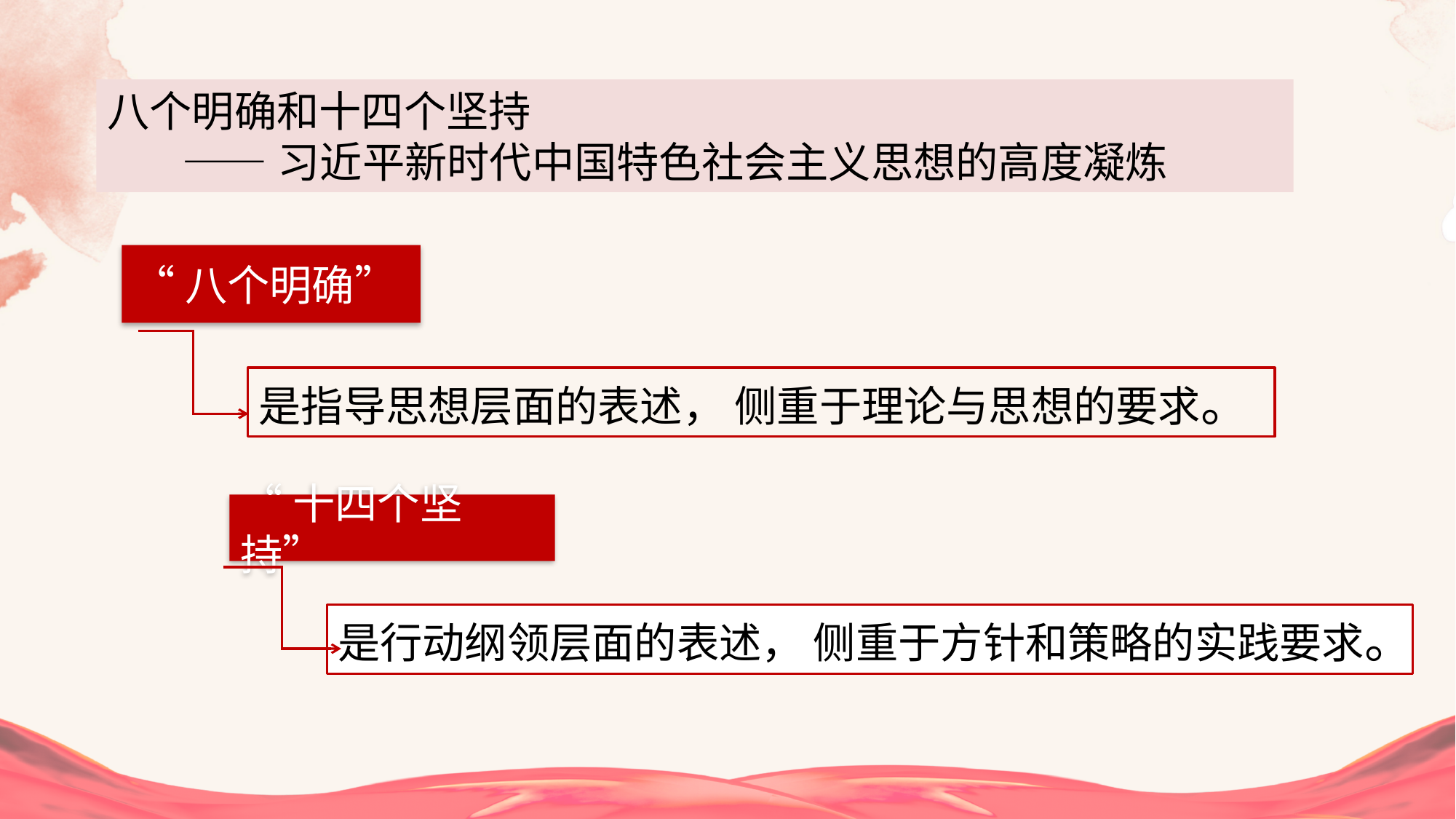

八个明确和十四个坚持
        ——习近平新时代中国特色社会主义思想的高度凝炼
“八个明确”
是指导思想层面的表述， 侧重于理论与思想的要求。
“十四个坚持”
是行动纲领层面的表述， 侧重于方针和策略的实践要求。